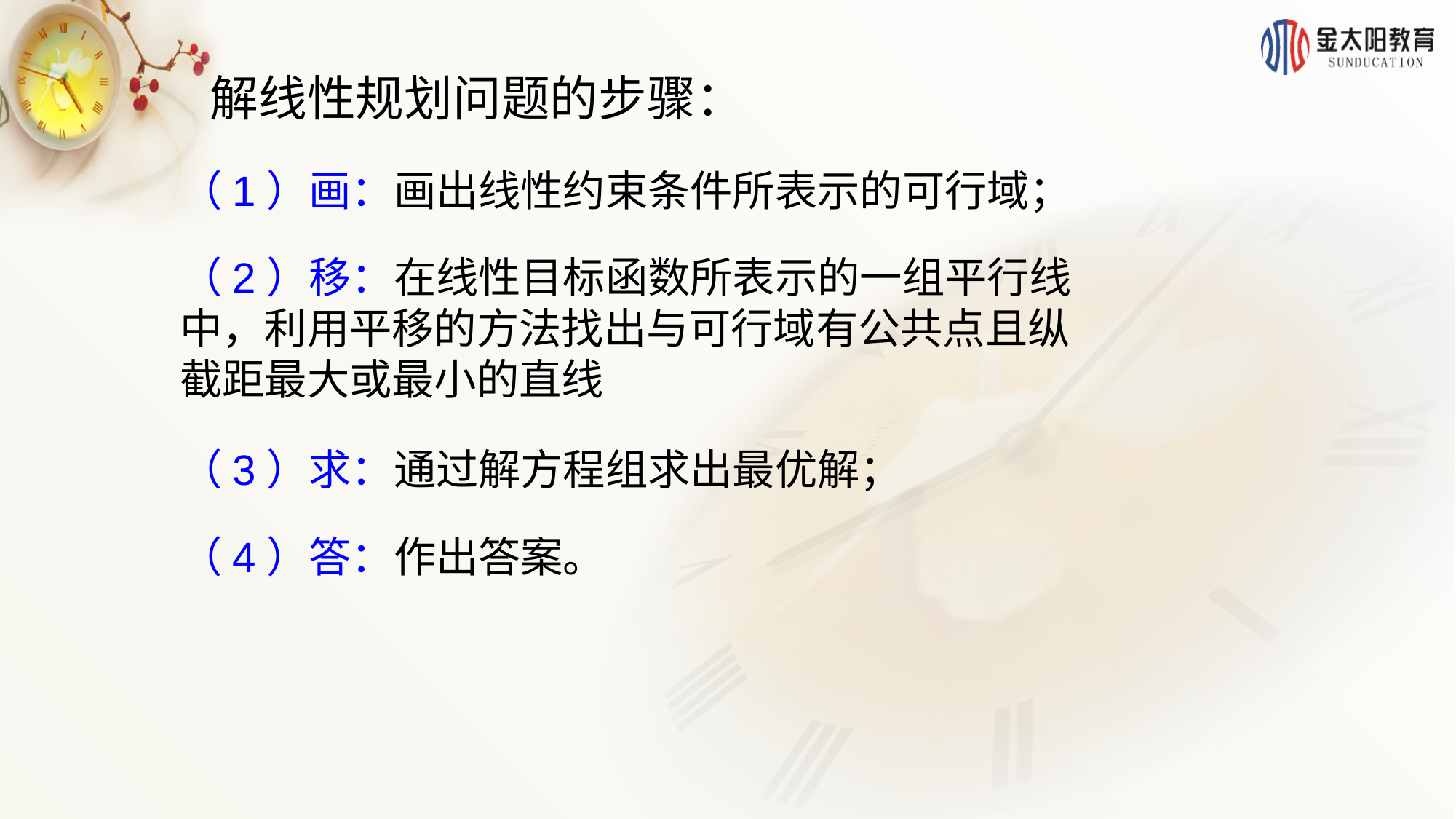

解线性规划问题的步骤：
（1）画：画出线性约束条件所表示的可行域；
（2）移：在线性目标函数所表示的一组平行线中，利用平移的方法找出与可行域有公共点且纵截距最大或最小的直线
（3）求：通过解方程组求出最优解；
（4）答：作出答案。